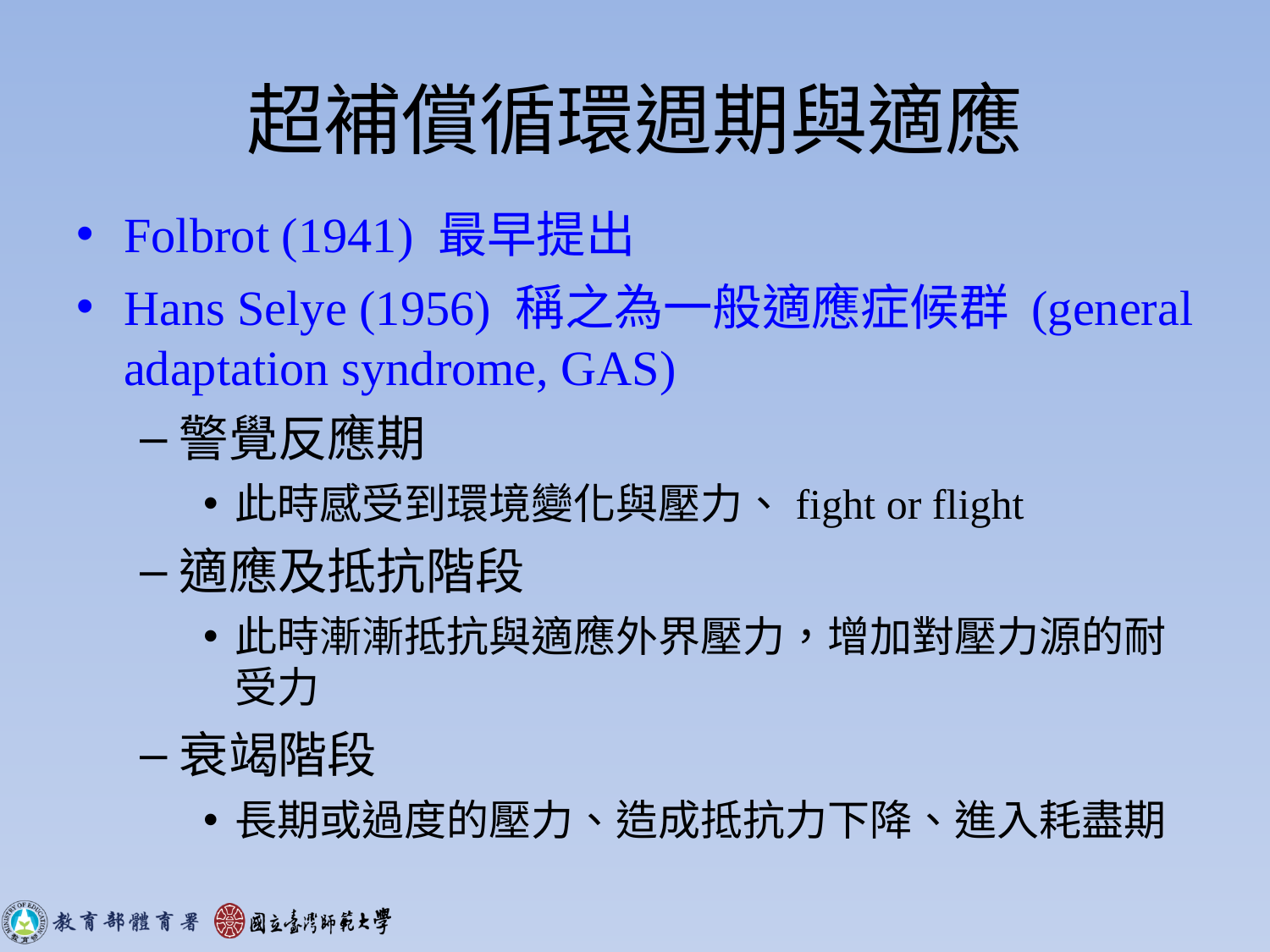

# 超補償循環週期與適應
Folbrot (1941) 最早提出
Hans Selye (1956) 稱之為一般適應症候群 (general adaptation syndrome, GAS)
警覺反應期
此時感受到環境變化與壓力、fight or flight
適應及抵抗階段
此時漸漸抵抗與適應外界壓力，增加對壓力源的耐受力
衰竭階段
長期或過度的壓力、造成抵抗力下降、進入耗盡期